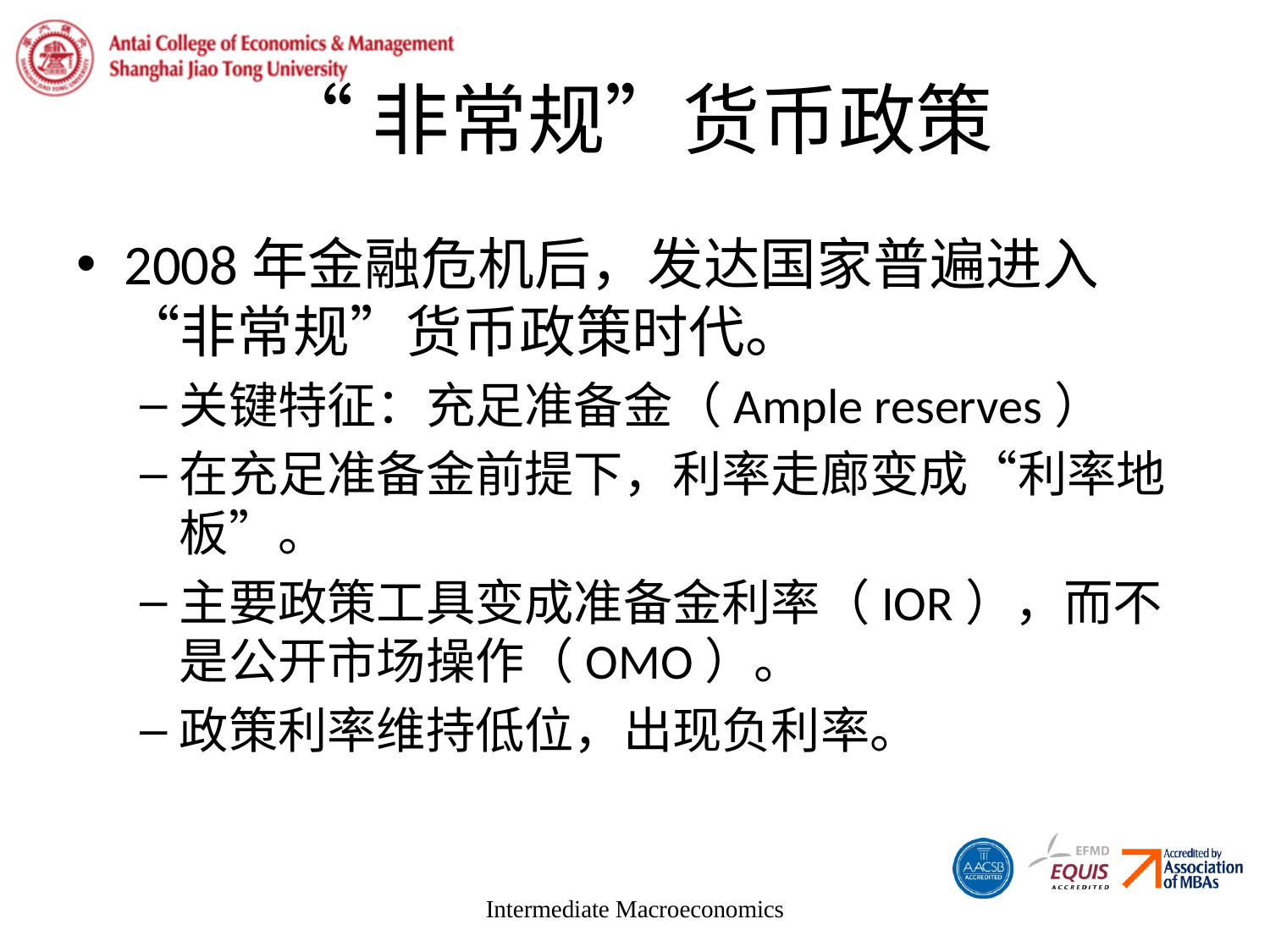

# “非常规”货币政策
2008年金融危机后，发达国家普遍进入“非常规”货币政策时代。
关键特征：充足准备金（Ample reserves）
在充足准备金前提下，利率走廊变成“利率地板”。
主要政策工具变成准备金利率（IOR），而不是公开市场操作（OMO）。
政策利率维持低位，出现负利率。
Intermediate Macroeconomics